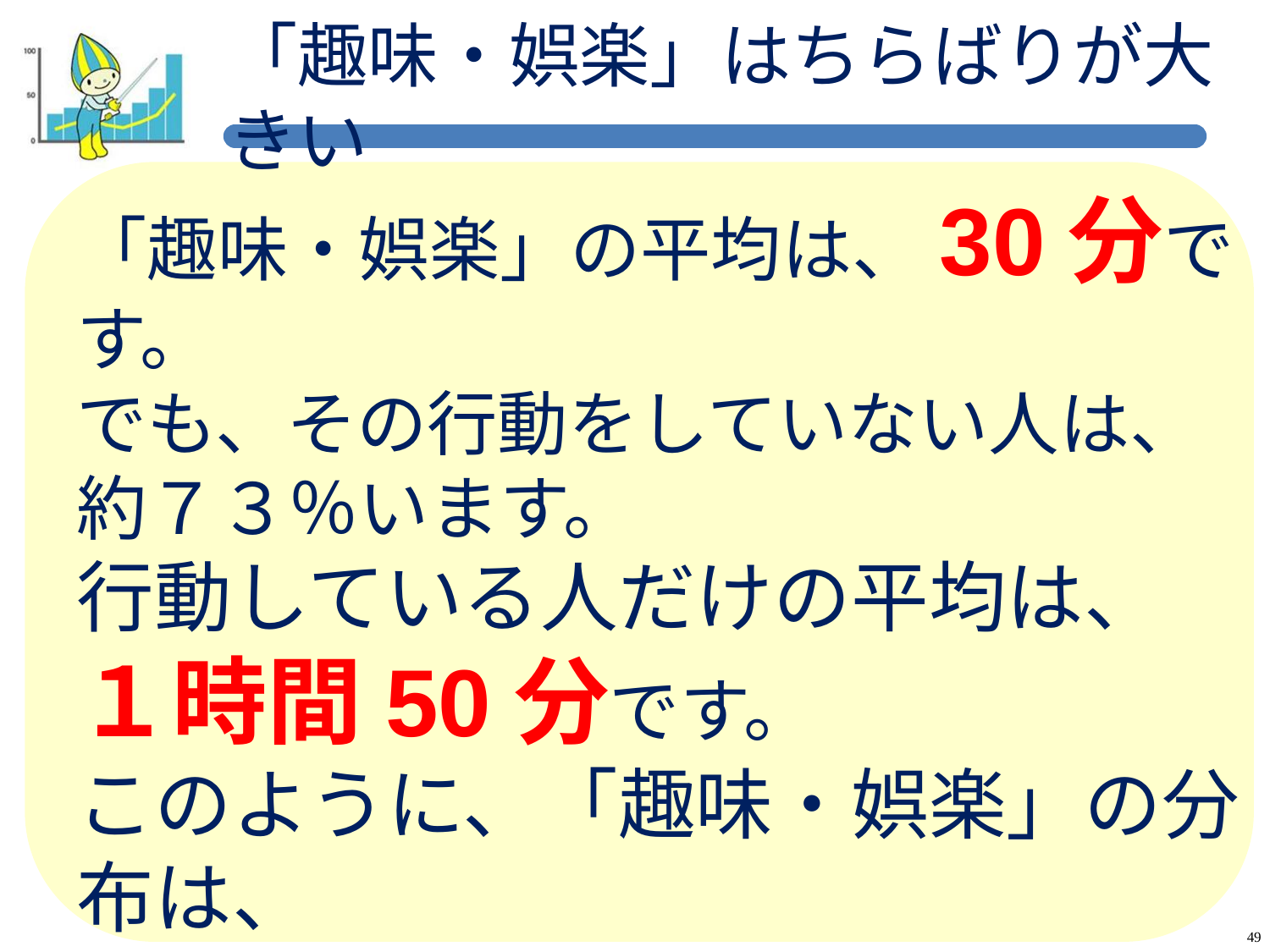

「趣味・娯楽」はちらばりが大きい

「趣味・娯楽」の平均は、30分です。
でも、その行動をしていない人は、
約７３％います。
行動している人だけの平均は、
１時間50分です。
このように、「趣味・娯楽」の分布は、
ちらばりが大きくなっています。
49